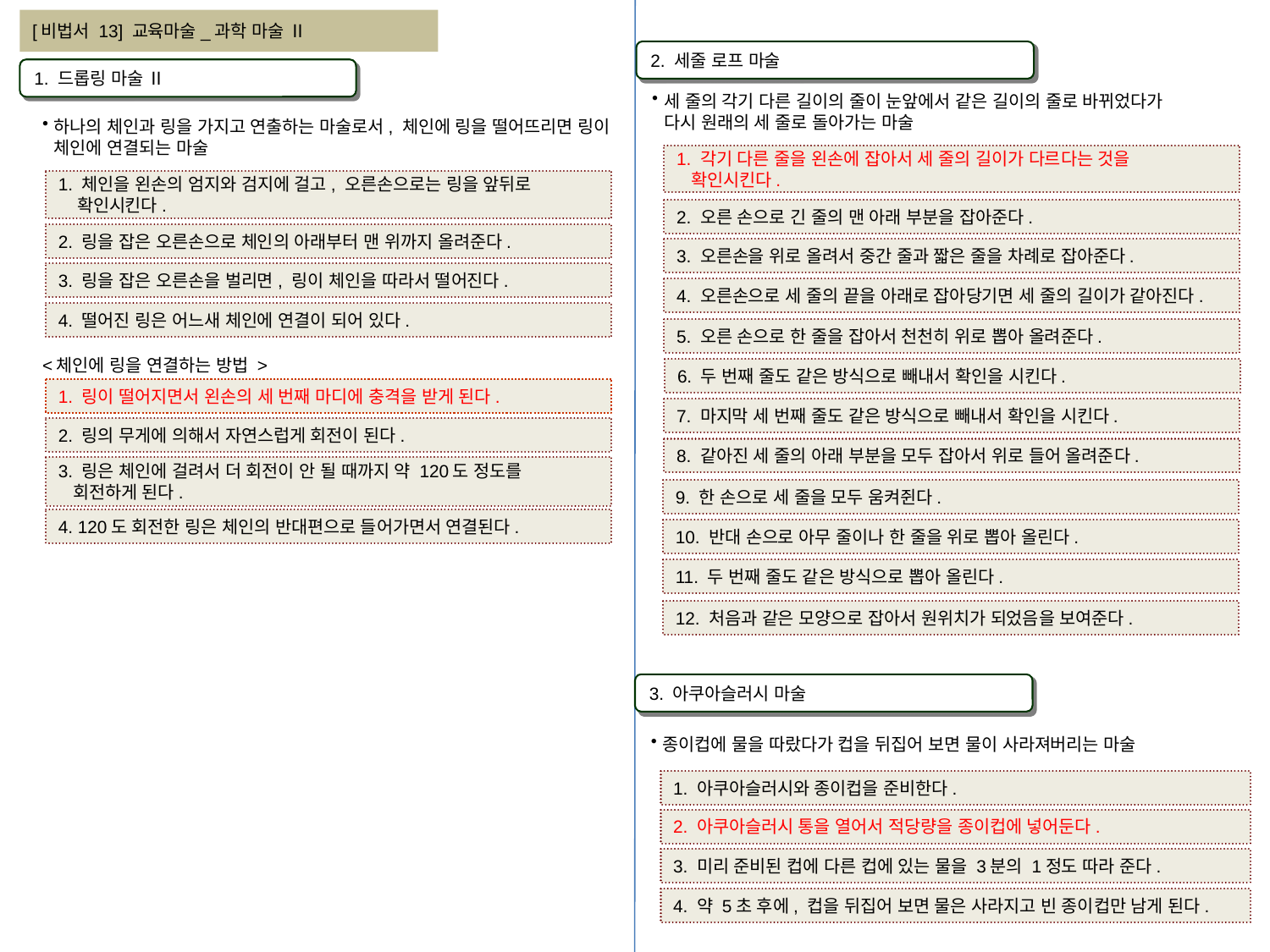

[비법서 13] 교육마술_과학 마술 Ⅱ
2. 세줄 로프 마술
1. 드롭링 마술 Ⅱ
세 줄의 각기 다른 길이의 줄이 눈앞에서 같은 길이의 줄로 바뀌었다가
다시 원래의 세 줄로 돌아가는 마술
하나의 체인과 링을 가지고 연출하는 마술로서, 체인에 링을 떨어뜨리면 링이 체인에 연결되는 마술
1. 각기 다른 줄을 왼손에 잡아서 세 줄의 길이가 다르다는 것을
   확인시킨다.
1. 체인을 왼손의 엄지와 검지에 걸고, 오른손으로는 링을 앞뒤로
   확인시킨다.
2. 오른 손으로 긴 줄의 맨 아래 부분을 잡아준다.
2. 링을 잡은 오른손으로 체인의 아래부터 맨 위까지 올려준다.
3. 오른손을 위로 올려서 중간 줄과 짧은 줄을 차례로 잡아준다.
3. 링을 잡은 오른손을 벌리면, 링이 체인을 따라서 떨어진다.
4. 오른손으로 세 줄의 끝을 아래로 잡아당기면 세 줄의 길이가 같아진다.
4. 떨어진 링은 어느새 체인에 연결이 되어 있다.
5. 오른 손으로 한 줄을 잡아서 천천히 위로 뽑아 올려준다.
<체인에 링을 연결하는 방법 >
6. 두 번째 줄도 같은 방식으로 빼내서 확인을 시킨다.
1. 링이 떨어지면서 왼손의 세 번째 마디에 충격을 받게 된다.
7. 마지막 세 번째 줄도 같은 방식으로 빼내서 확인을 시킨다.
2. 링의 무게에 의해서 자연스럽게 회전이 된다.
8. 같아진 세 줄의 아래 부분을 모두 잡아서 위로 들어 올려준다.
3. 링은 체인에 걸려서 더 회전이 안 될 때까지 약 120도 정도를
   회전하게 된다.
9. 한 손으로 세 줄을 모두 움켜쥔다.
4. 120도 회전한 링은 체인의 반대편으로 들어가면서 연결된다.
10. 반대 손으로 아무 줄이나 한 줄을 위로 뽑아 올린다.
11. 두 번째 줄도 같은 방식으로 뽑아 올린다.
12. 처음과 같은 모양으로 잡아서 원위치가 되었음을 보여준다.
3. 아쿠아슬러시 마술
종이컵에 물을 따랐다가 컵을 뒤집어 보면 물이 사라져버리는 마술
1. 아쿠아슬러시와 종이컵을 준비한다.
2. 아쿠아슬러시 통을 열어서 적당량을 종이컵에 넣어둔다.
3. 미리 준비된 컵에 다른 컵에 있는 물을 3분의 1정도 따라 준다.
4. 약 5초 후에, 컵을 뒤집어 보면 물은 사라지고 빈 종이컵만 남게 된다.